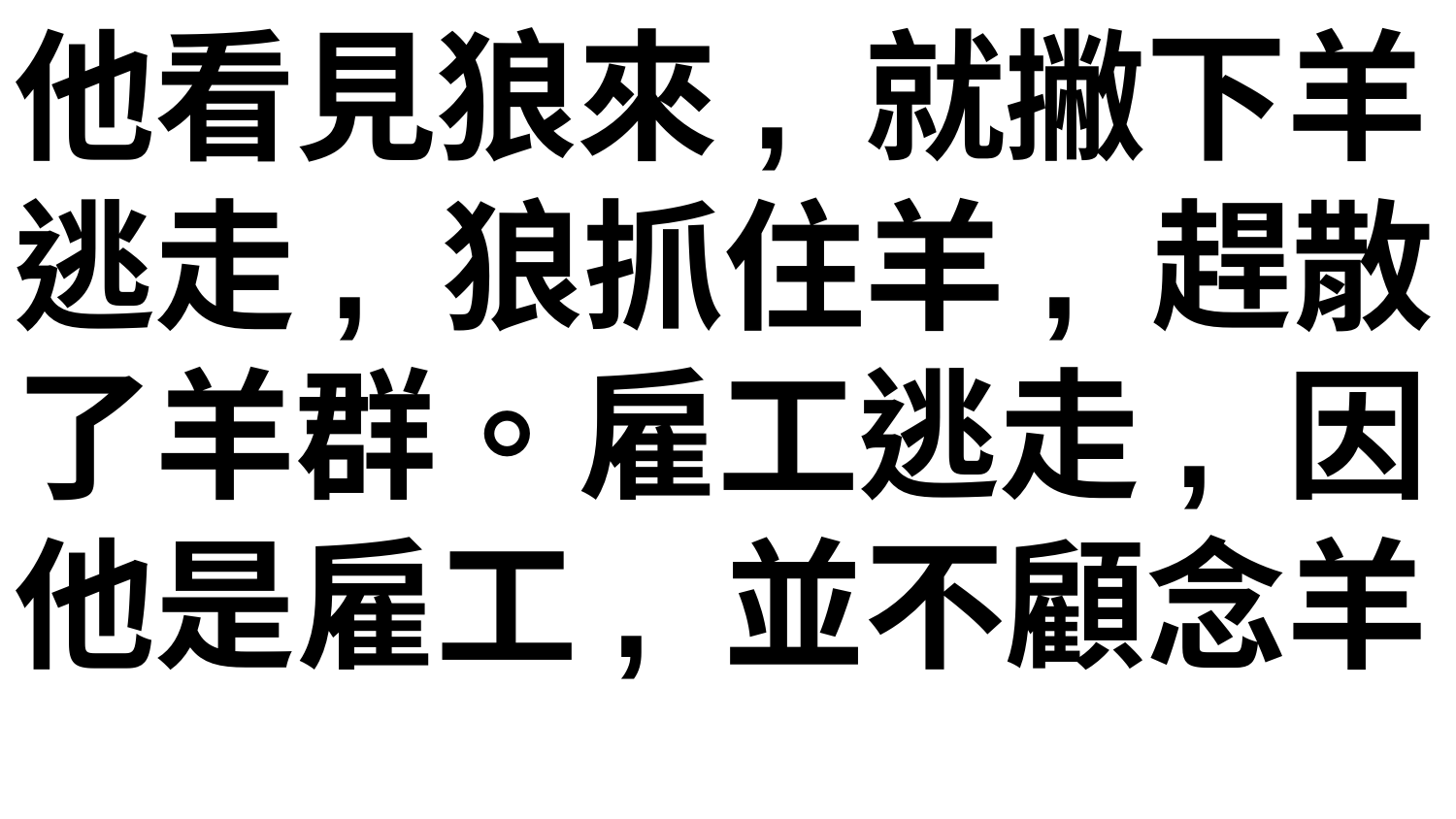

他看見狼來, 就撇下羊逃走, 狼抓住羊, 趕散了羊群。雇工逃走, 因他是雇工, 並不顧念羊。